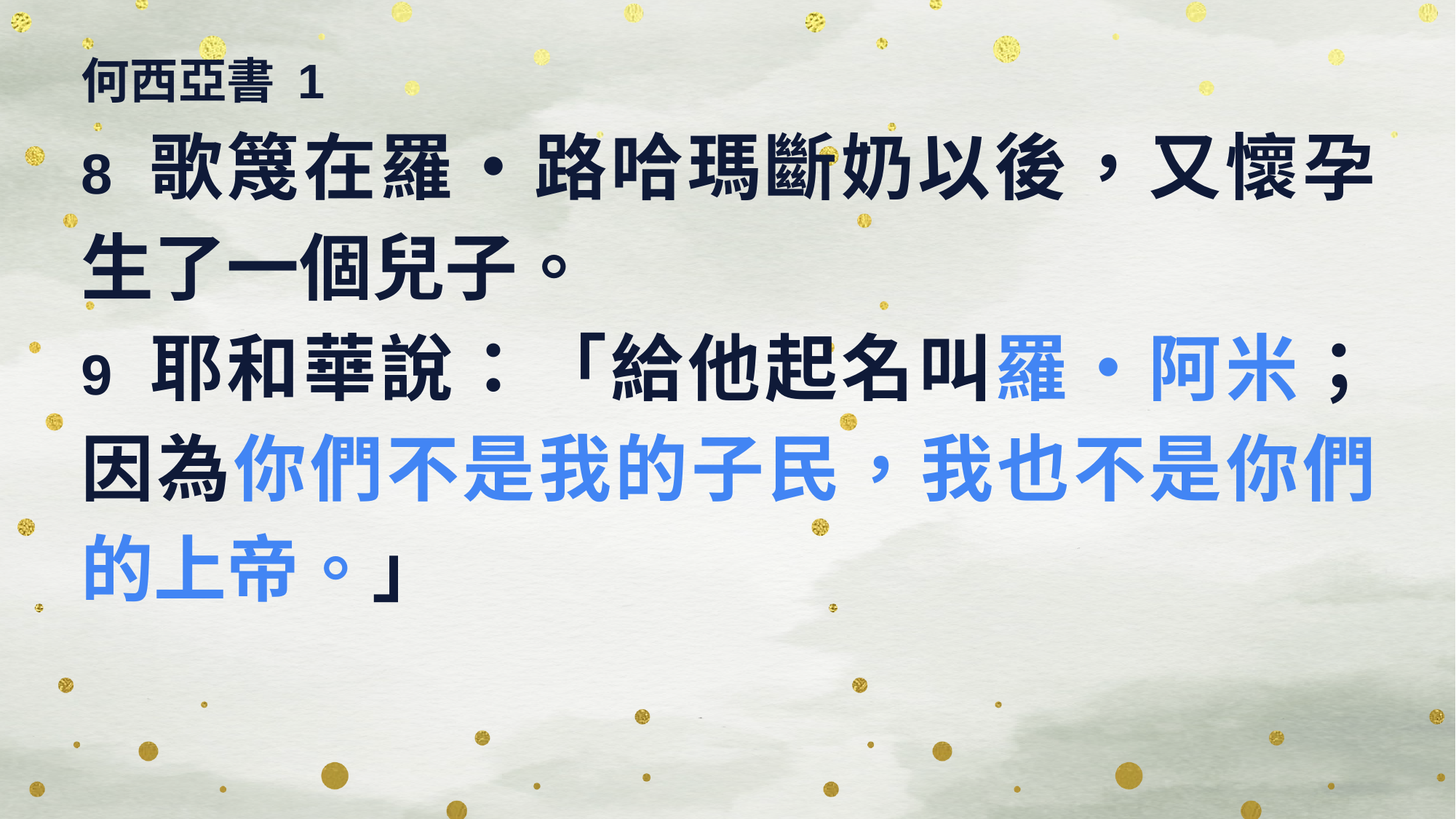

何西亞書 1
8 歌篾在羅‧路哈瑪斷奶以後，又懷孕生了一個兒子。
9 耶和華說：「給他起名叫羅‧阿米；因為你們不是我的子民，我也不是你們的上帝。」